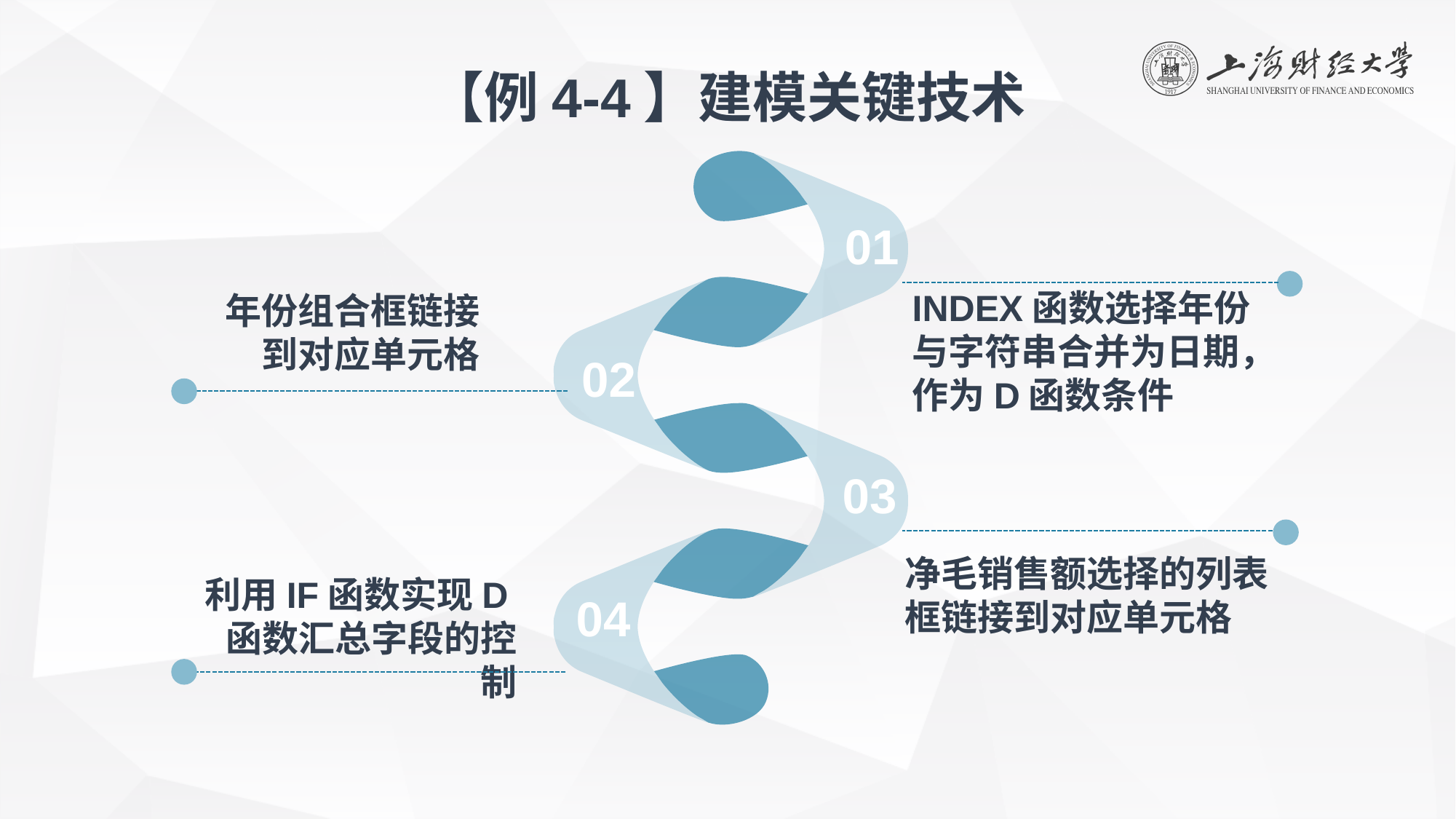

【例4-4】建模关键技术

01

INDEX函数选择年份与字符串合并为日期，作为D函数条件
年份组合框链接到对应单元格
02

03

净毛销售额选择的列表框链接到对应单元格
利用IF函数实现D函数汇总字段的控制
04